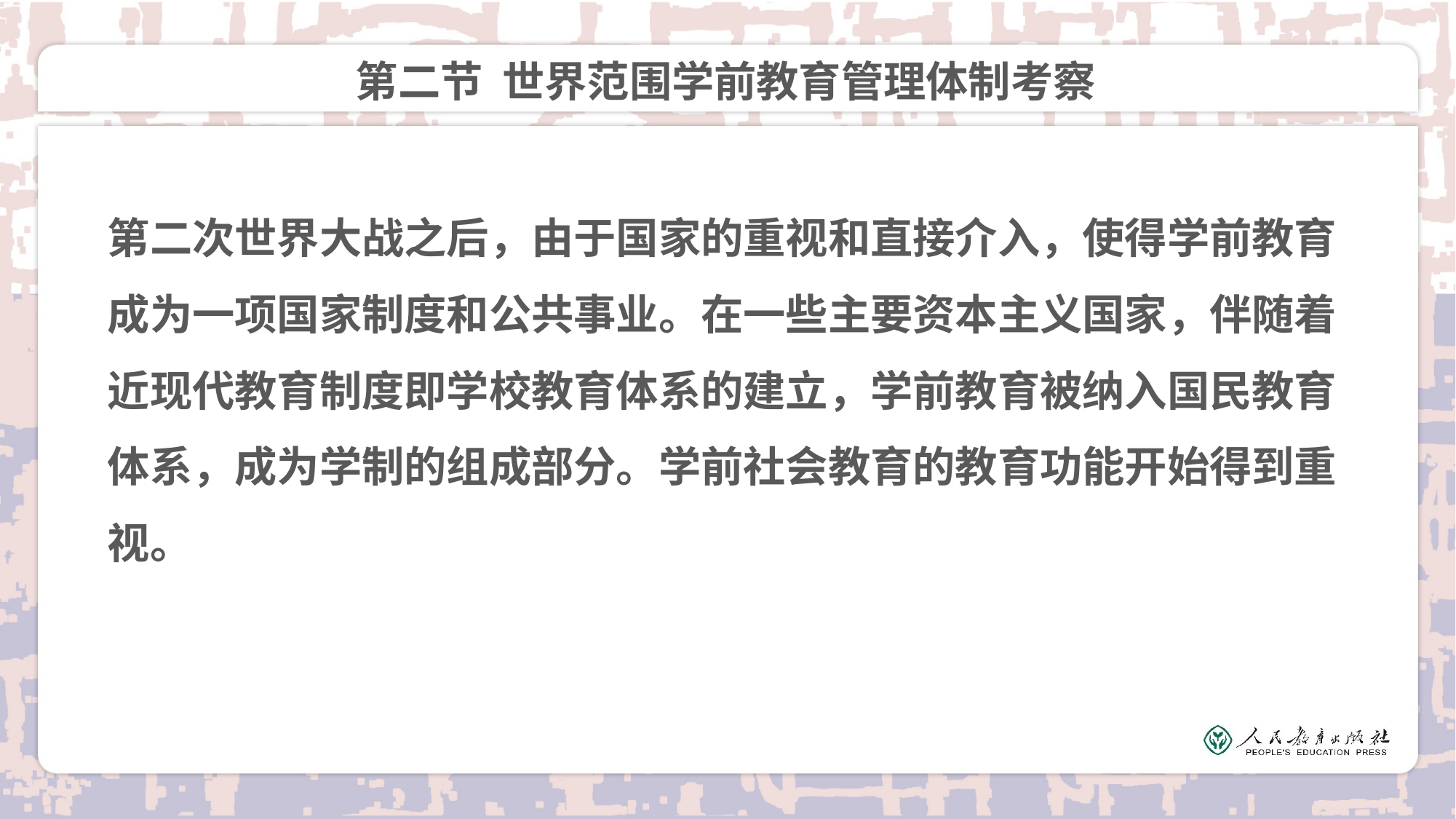

# 第二节  世界范围学前教育管理体制考察
第二次世界大战之后，由于国家的重视和直接介入，使得学前教育成为一项国家制度和公共事业。在一些主要资本主义国家，伴随着近现代教育制度即学校教育体系的建立，学前教育被纳入国民教育体系，成为学制的组成部分。学前社会教育的教育功能开始得到重视。